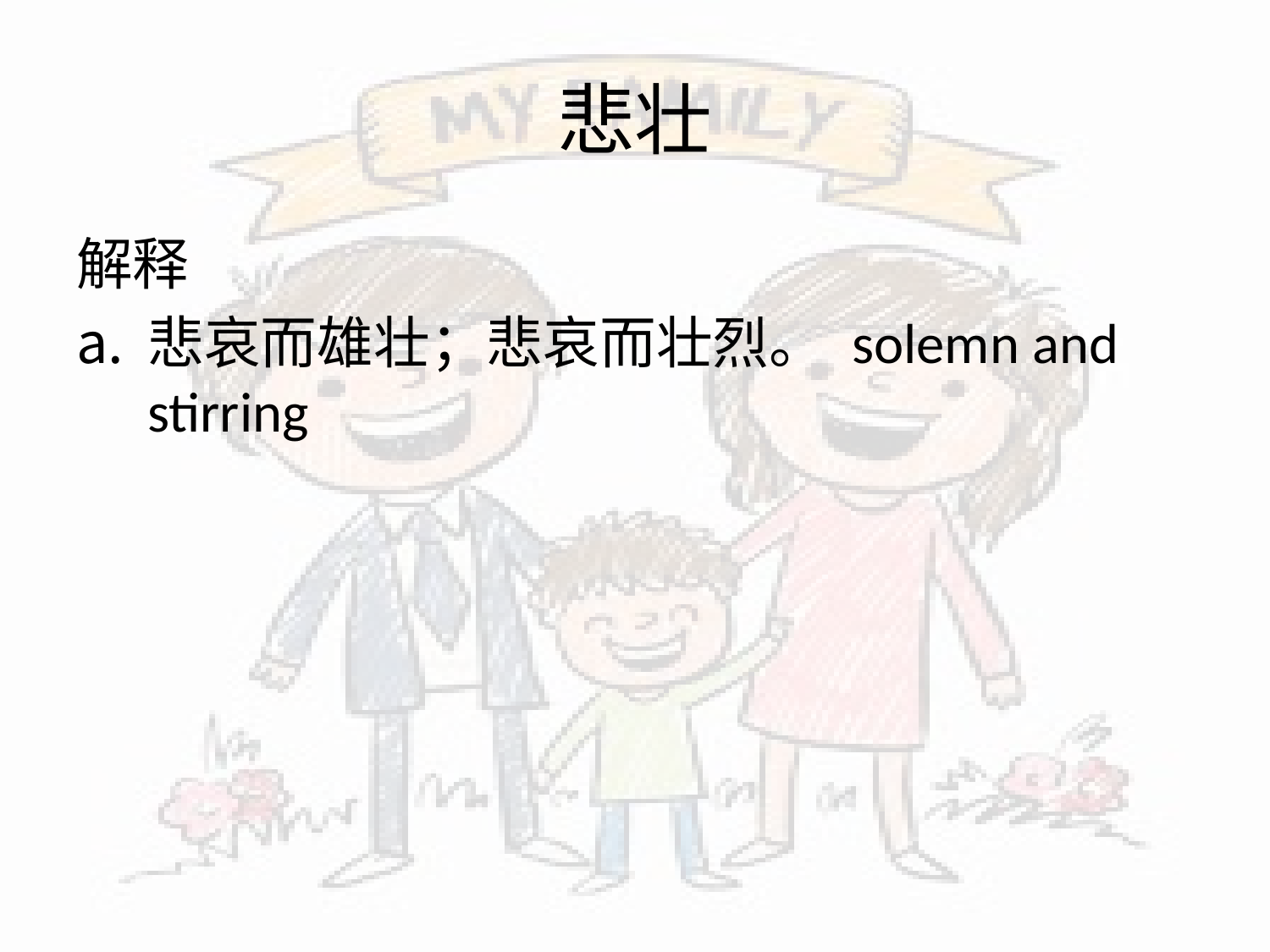

# 悲壮
解释
悲哀而雄壮；悲哀而壮烈。 solemn and stirring